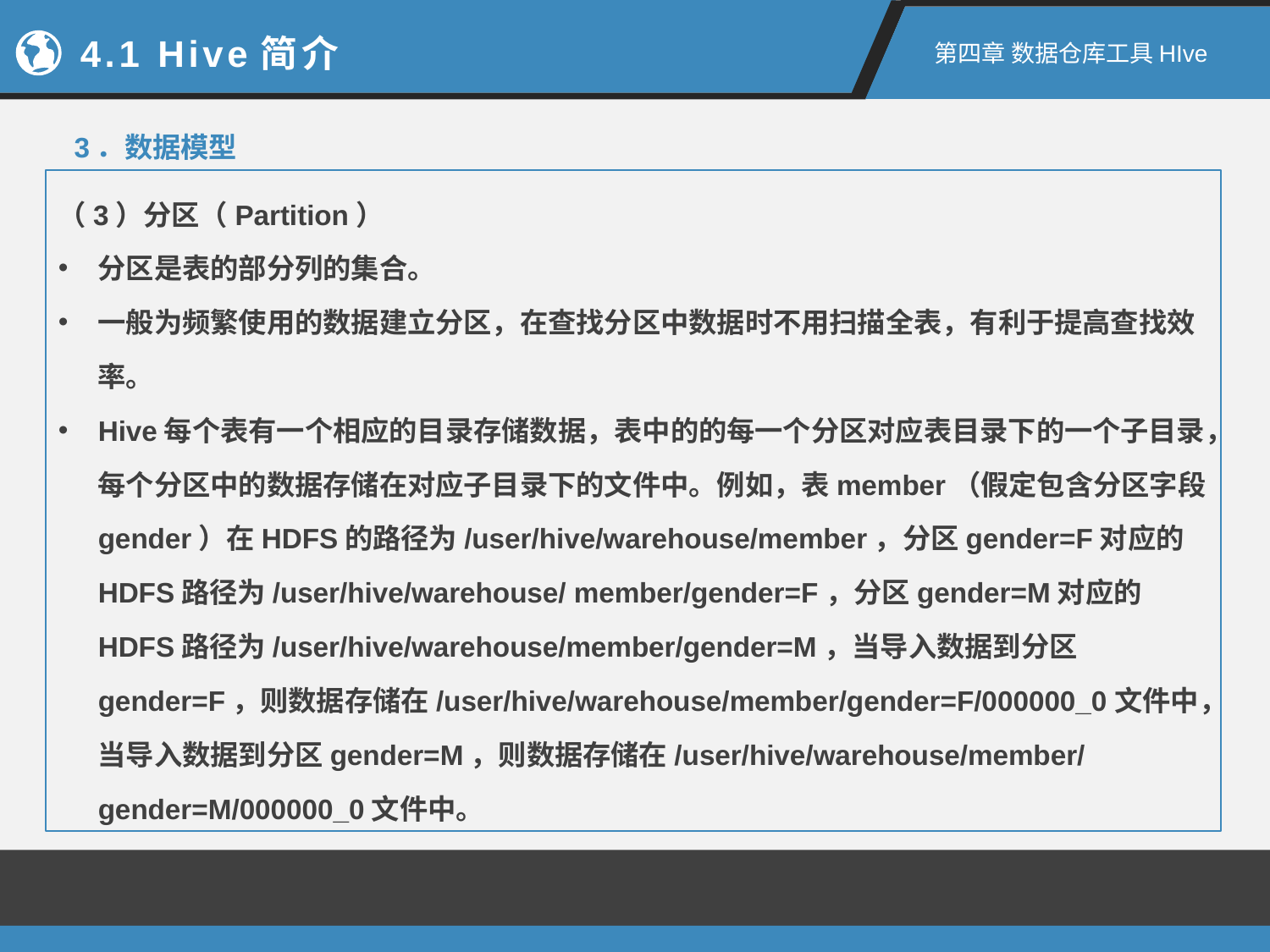

4.1 Hive简介

第四章 数据仓库工具HIve
3．数据模型
（3）分区（Partition）
分区是表的部分列的集合。
一般为频繁使用的数据建立分区，在查找分区中数据时不用扫描全表，有利于提高查找效率。
Hive每个表有一个相应的目录存储数据，表中的的每一个分区对应表目录下的一个子目录，每个分区中的数据存储在对应子目录下的文件中。例如，表member（假定包含分区字段gender）在HDFS的路径为/user/hive/warehouse/member，分区gender=F对应的HDFS路径为/user/hive/warehouse/ member/gender=F，分区gender=M对应的HDFS路径为/user/hive/warehouse/member/gender=M，当导入数据到分区gender=F，则数据存储在/user/hive/warehouse/member/gender=F/000000_0文件中，当导入数据到分区gender=M，则数据存储在/user/hive/warehouse/member/gender=M/000000_0文件中。